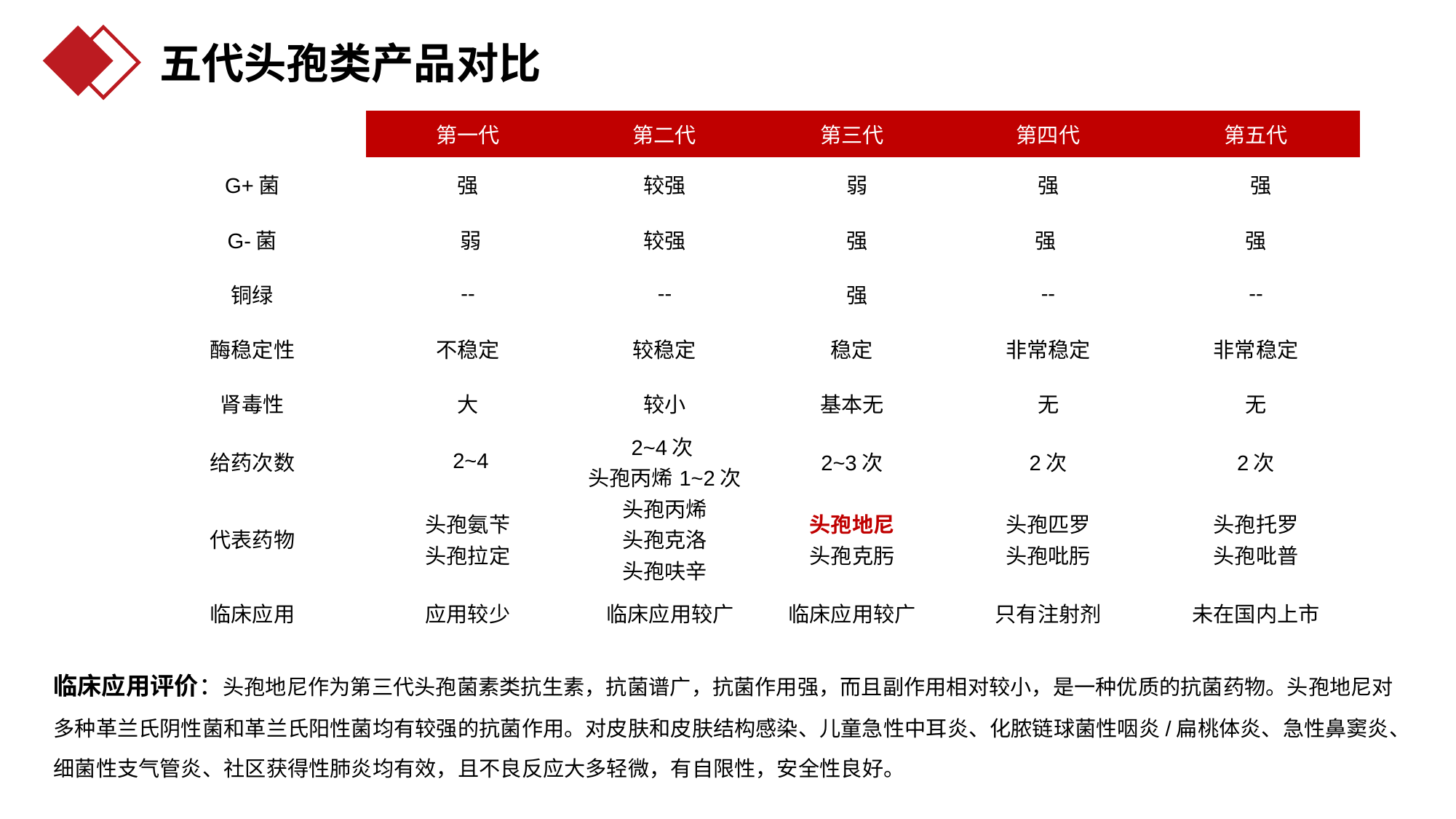

五代头孢类产品对比
| 组别 | 第一代 | 第二代 | 第三代 | 第四代 | 第五代 |
| --- | --- | --- | --- | --- | --- |
| G+菌 | 强 | 较强 | 弱 | 强 | 强 |
| G-菌 | 弱 | 较强 | 强 | 强 | 强 |
| 铜绿 | -- | -- | 强 | -- | -- |
| 酶稳定性 | 不稳定 | 较稳定 | 稳定 | 非常稳定 | 非常稳定 |
| 肾毒性 | 大 | 较小 | 基本无 | 无 | 无 |
| 给药次数 | 2~4 | 2~4次 头孢丙烯1~2次 | 2~3次 | 2次 | 2次 |
| 代表药物 | 头孢氨苄 头孢拉定 | 头孢丙烯 头孢克洛 头孢呋辛 | 头孢地尼 头孢克肟 | 头孢匹罗 头孢吡肟 | 头孢托罗 头孢吡普 |
| 临床应用 | 应用较少 | 临床应用较广 | 临床应用较广 | 只有注射剂 | 未在国内上市 |
临床应用评价：头孢地尼作为第三代头孢菌素类抗生素，抗菌谱广，抗菌作用强，而且副作用相对较小，是一种优质的抗菌药物。头孢地尼对多种革兰氏阴性菌和革兰氏阳性菌均有较强的抗菌作用。对皮肤和皮肤结构感染、儿童急性中耳炎、化脓链球菌性咽炎/扁桃体炎、急性鼻窦炎、细菌性支气管炎、社区获得性肺炎均有效，且不良反应大多轻微，有自限性，安全性良好。